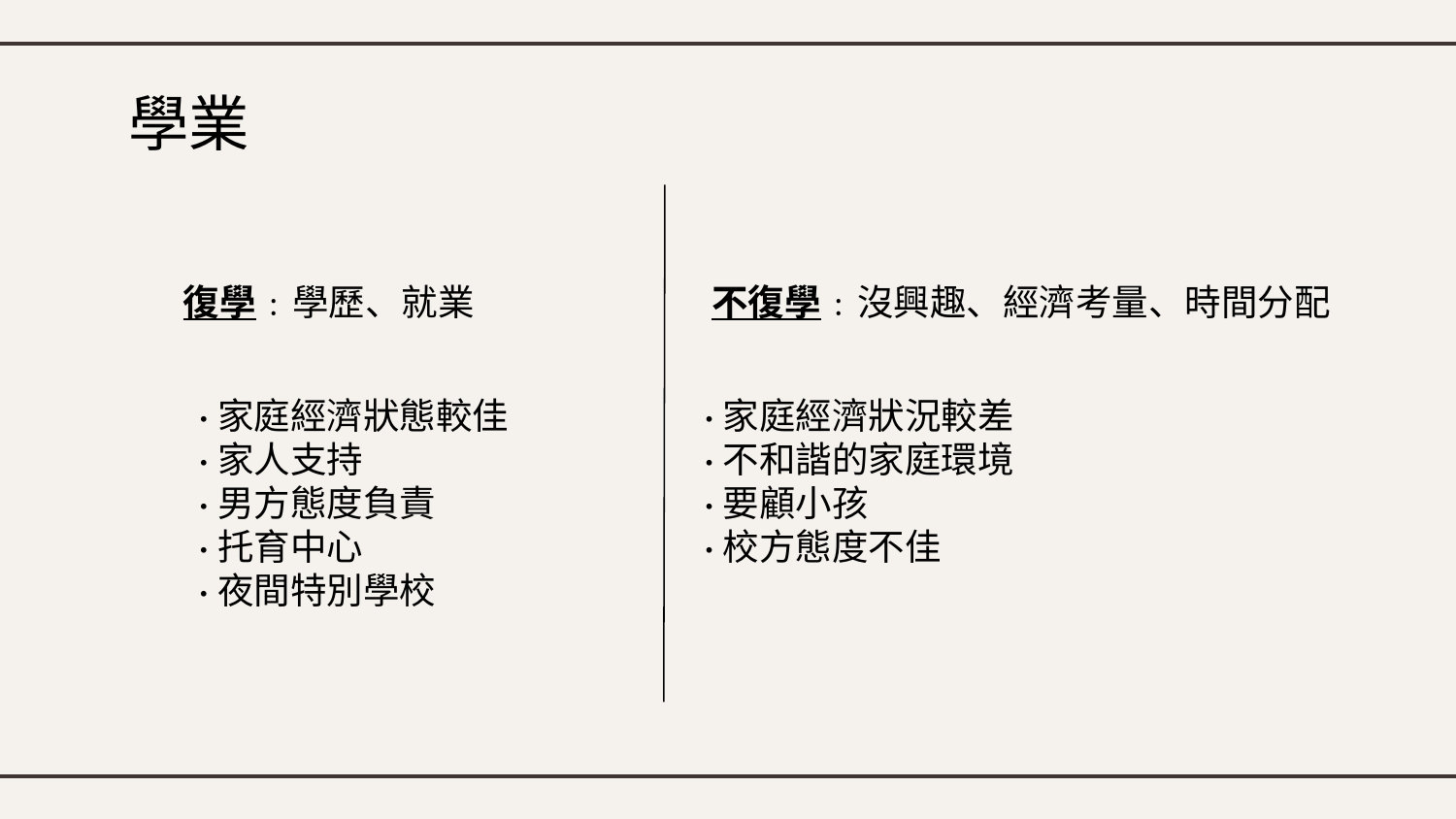

# 學業
復學﹕學歷、就業

不復學﹕沒興趣、經濟考量、時間分配

•家庭經濟狀態較佳
•家人支持
•男方態度負責
•托育中心
•夜間特別學校
•家庭經濟狀況較差
•不和諧的家庭環境
•要顧小孩
•校方態度不佳